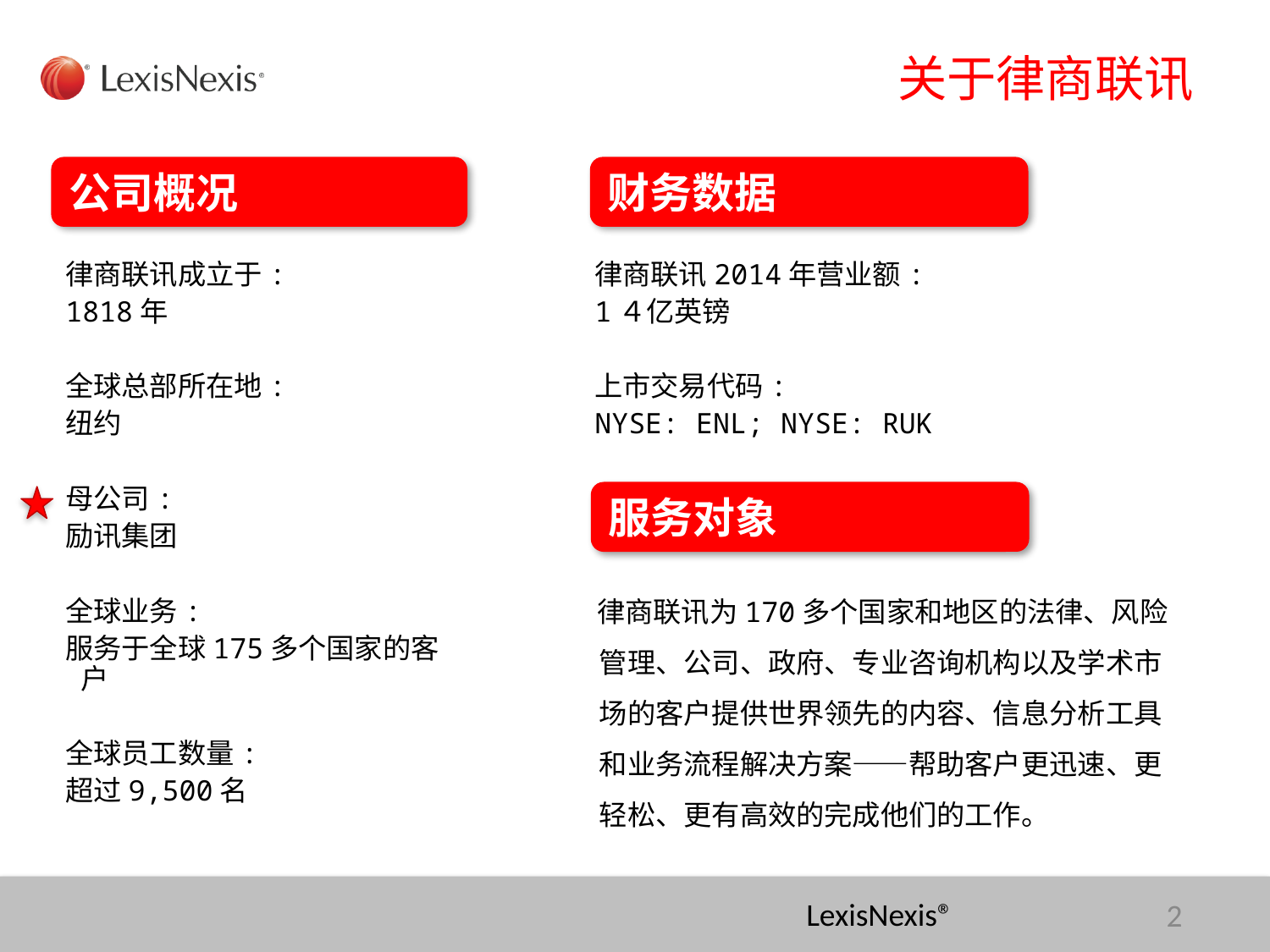

# 关于律商联讯
公司概况
财务数据
律商联讯成立于:
1818年

全球总部所在地:
纽约

母公司:
励讯集团

全球业务:
服务于全球175多个国家的客户

全球员工数量:
超过9,500名
律商联讯2014年营业额:
1４亿英镑

上市交易代码:
NYSE: ENL; NYSE: RUK
服务对象

 律商联讯为170多个国家和地区的法律、风险管理、公司、政府、专业咨询机构以及学术市场的客户提供世界领先的内容、信息分析工具和业务流程解决方案——帮助客户更迅速、更轻松、更有高效的完成他们的工作。

LexisNexis®
2